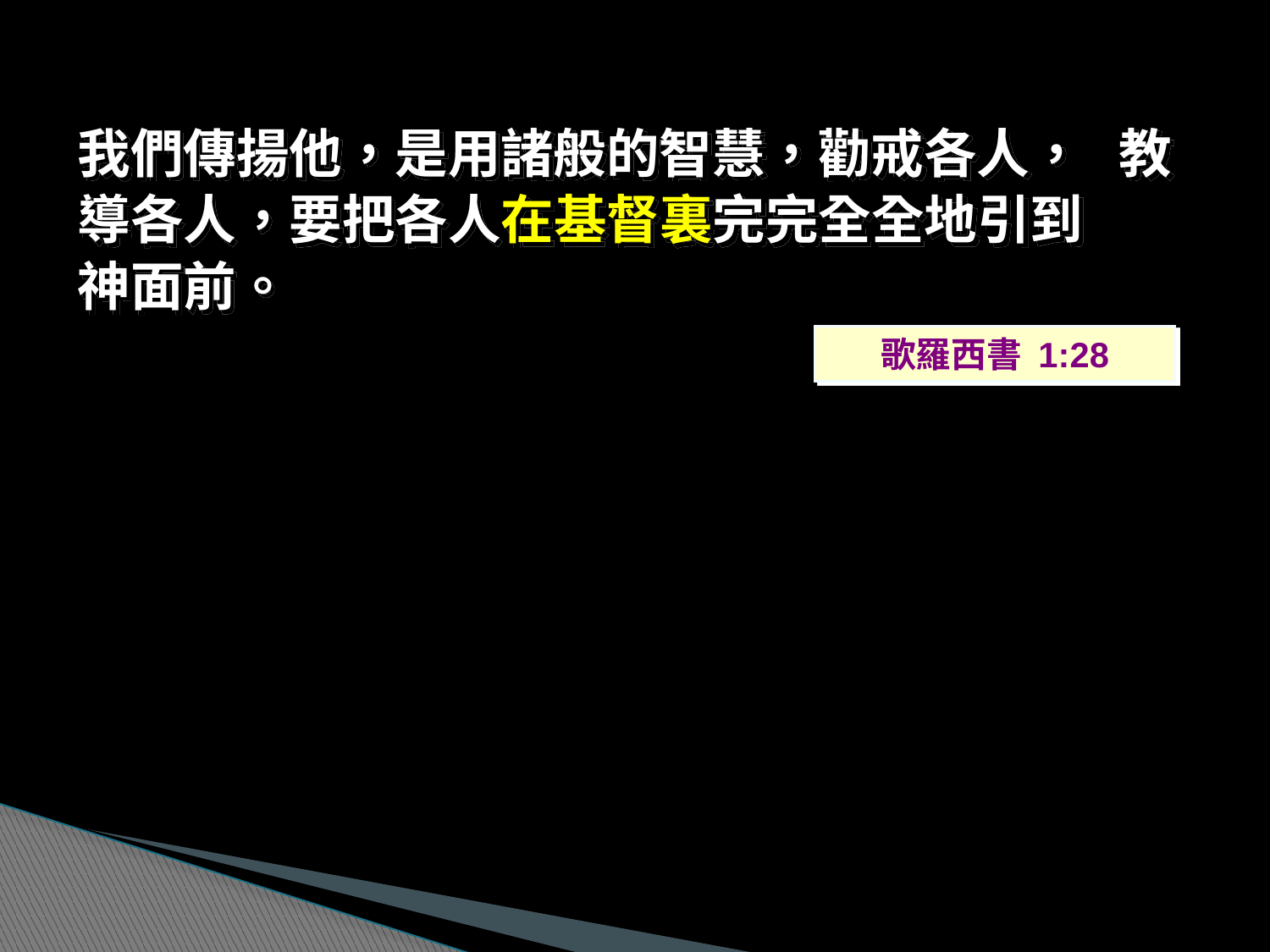

我們傳揚他，是用諸般的智慧，勸戒各人，   教導各人，要把各人在基督裏完完全全地引到　神面前。
歌羅西書 1:28